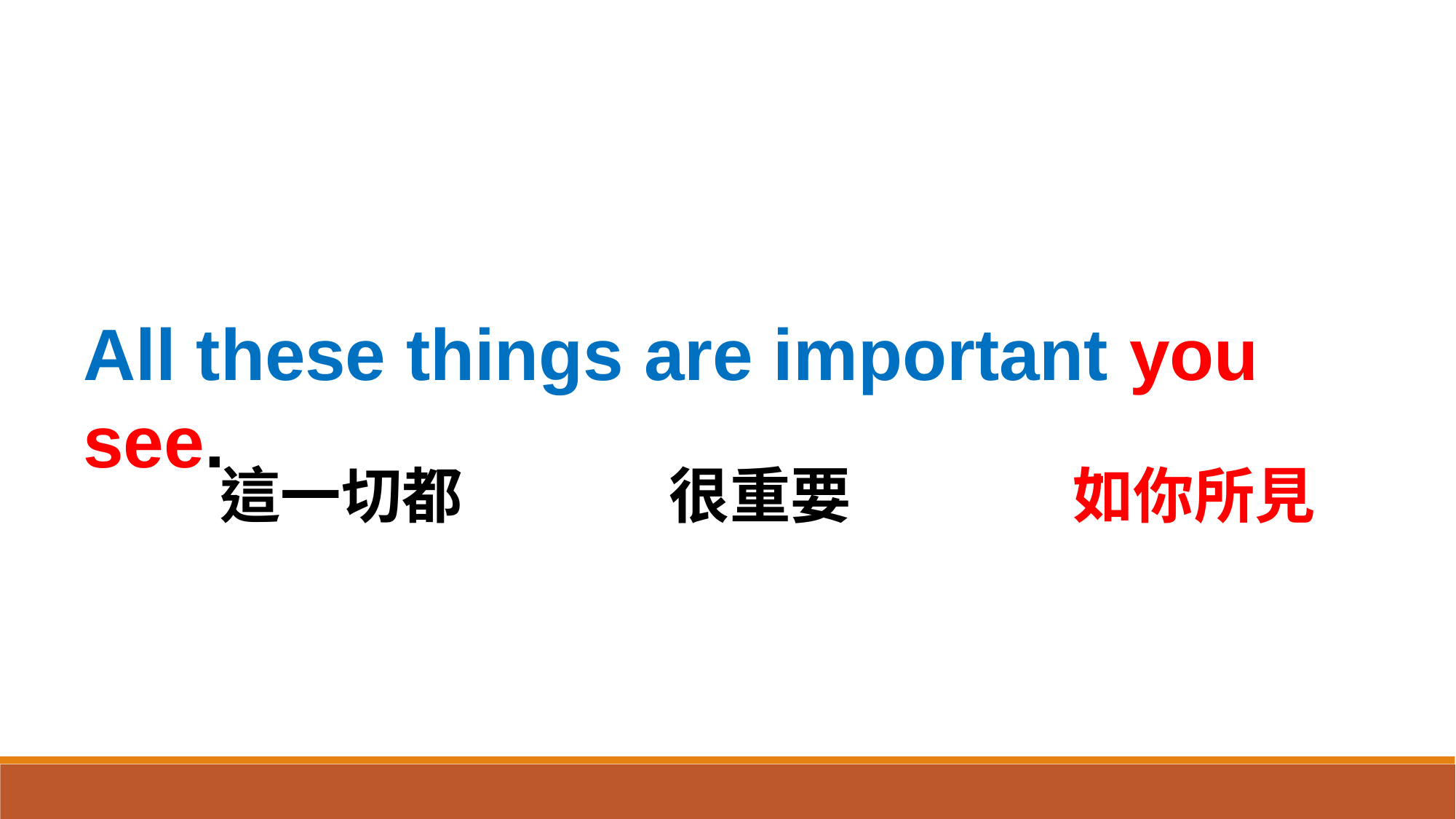

All these things are important you see.
這一切都               很重要                如你所見